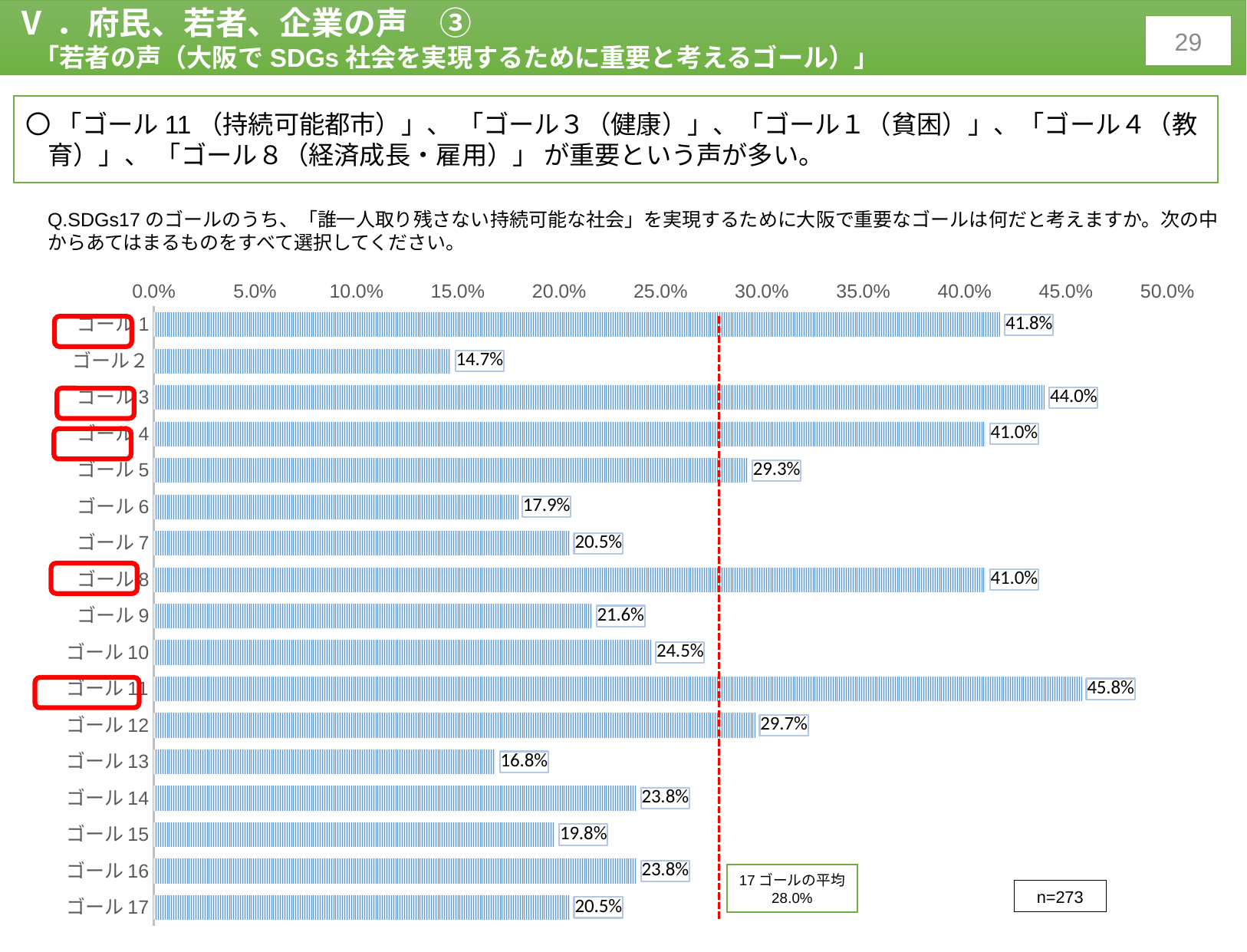

Ⅴ．府民、若者、企業の声　③
　「若者の声（大阪でSDGs社会を実現するために重要と考えるゴール）」
29
〇 「ゴール11（持続可能都市）」、 「ゴール３（健康）」、「ゴール１（貧困）」、「ゴール４（教育）」、 「ゴール８（経済成長・雇用）」 が重要という声が多い。
Q.SDGs17のゴールのうち、「誰一人取り残さない持続可能な社会」を実現するために大阪で重要なゴールは何だと考えますか。次の中からあてはまるものをすべて選択してください。

### Chart

| Category |  |
|---|---|
| ゴール1 | 0.4175824175824176 |
| ゴール２ | 0.14652014652014653 |
| ゴール3 | 0.43956043956043955 |
| ゴール4 | 0.41025641025641024 |
| ゴール5 | 0.29304029304029305 |
| ゴール6 | 0.1794871794871795 |
| ゴール7 | 0.20512820512820512 |
| ゴール8 | 0.41025641025641024 |
| ゴール9 | 0.21611721611721613 |
| ゴール10 | 0.2454212454212454 |
| ゴール11 | 0.45787545787545786 |
| ゴール12 | 0.2967032967032967 |
| ゴール13 | 0.1684981684981685 |
| ゴール14 | 0.23809523809523808 |
| ゴール15 | 0.1978021978021978 |
| ゴール16 | 0.23809523809523808 |
| ゴール17 | 0.20512820512820512 |

17ゴールの平均
28.0%
n=273